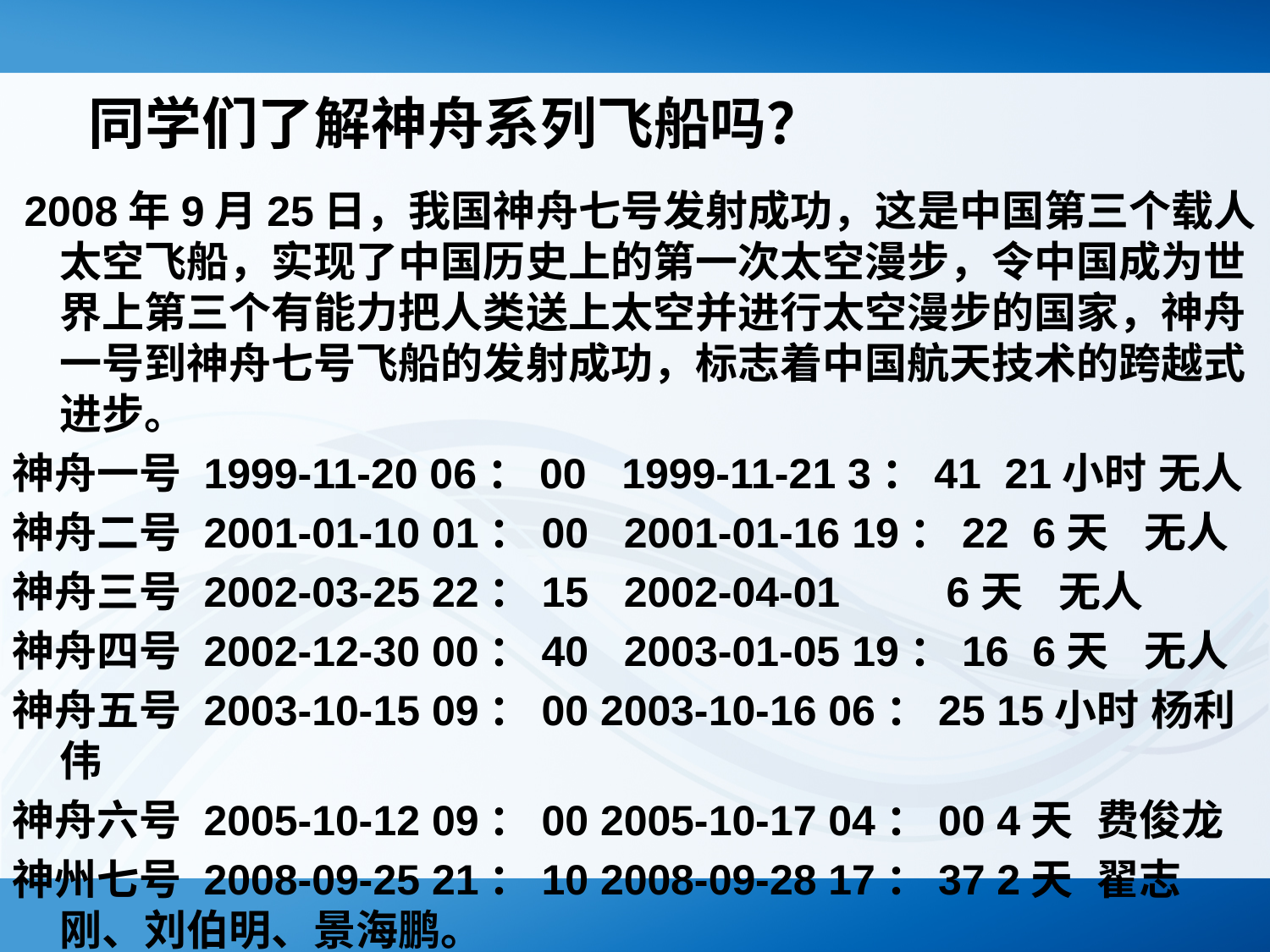

# 同学们了解神舟系列飞船吗？
 2008年9月25日，我国神舟七号发射成功，这是中国第三个载人太空飞船，实现了中国历史上的第一次太空漫步，令中国成为世界上第三个有能力把人类送上太空并进行太空漫步的国家，神舟一号到神舟七号飞船的发射成功，标志着中国航天技术的跨越式进步。
神舟一号 1999-11-20 06：00   1999-11-21 3：41  21小时 无人
神舟二号 2001-01-10 01：00   2001-01-16 19：22  6天   无人
神舟三号 2002-03-25 22：15   2002-04-01         6天   无人
神舟四号 2002-12-30 00：40   2003-01-05 19：16  6天   无人
神舟五号 2003-10-15 09：00 2003-10-16 06：25 15小时 杨利伟
神舟六号 2005-10-12 09：00 2005-10-17 04：00 4天  费俊龙
神州七号 2008-09-25 21：10 2008-09-28 17：37 2天  翟志刚、刘伯明、景海鹏。